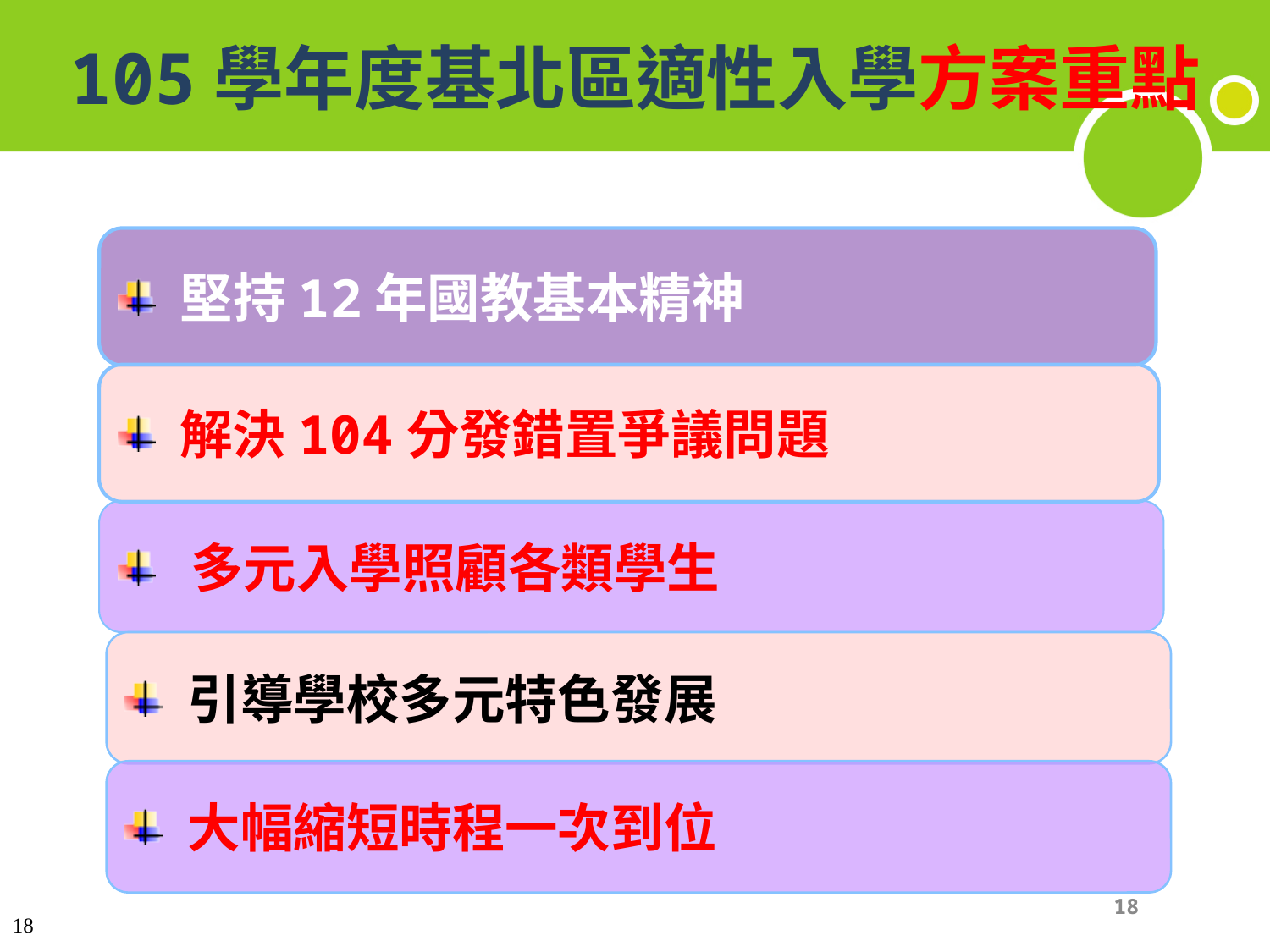

# 105學年度基北區適性入學方案重點
 堅持12年國教基本精神
 解決104分發錯置爭議問題
 多元入學照顧各類學生
 引導學校多元特色發展
 大幅縮短時程一次到位
18
18